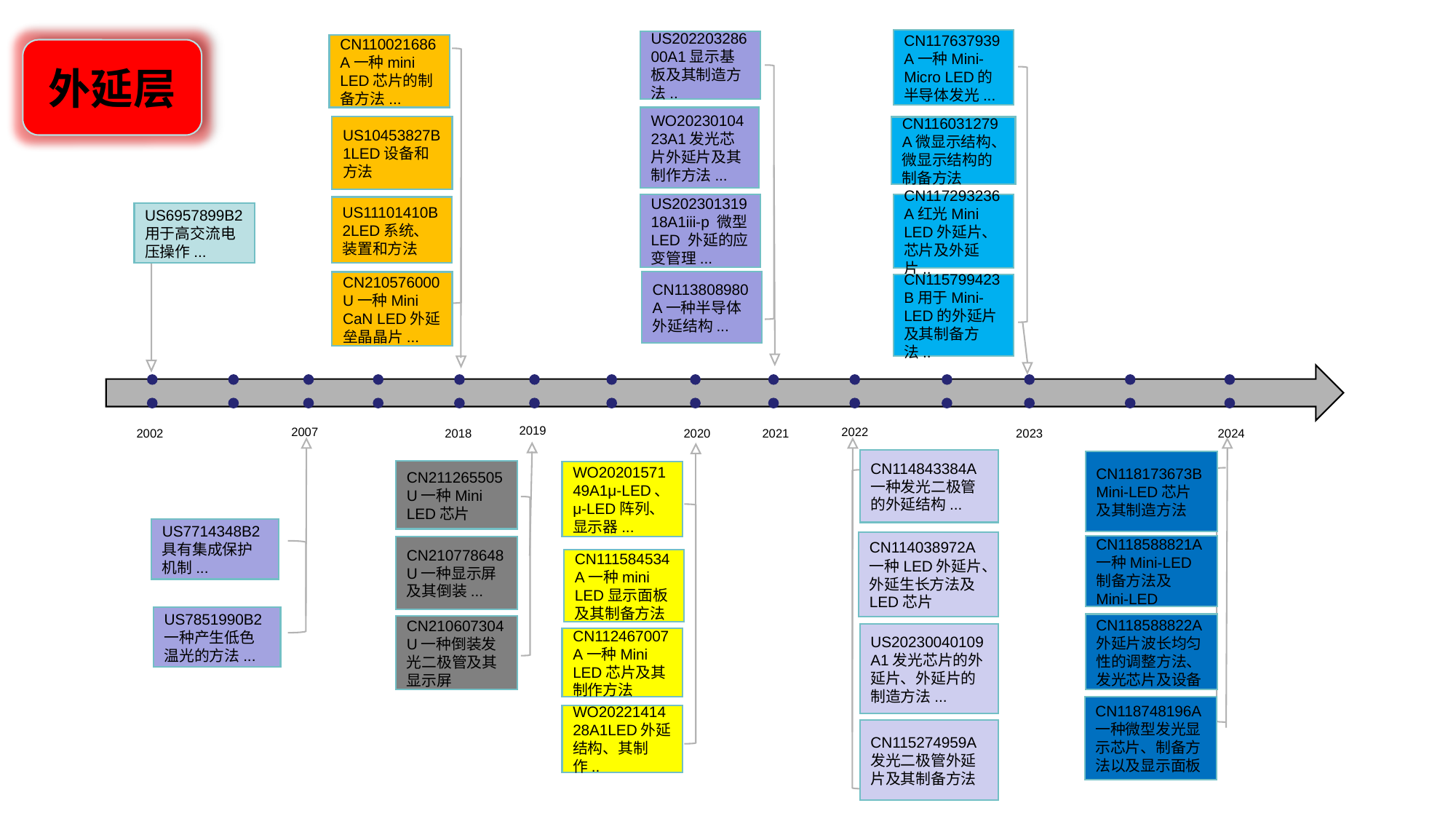

CN117637939A一种Mini-Micro LED的半导体发光...
US20220328600A1显示基板及其制造方法..
CN110021686A一种mini LED芯片的制备方法...
外延层

WO2023010423A1发光芯片外延片及其制作方法...
US10453827B1LED设备和方法
CN116031279A微显示结构、微显示结构的制备方法
US20230131918A1iii-p 微型 LED 外延的应变管理...
CN117293236A红光Mini LED外延片、芯片及外延片..
US11101410B2LED系统、装置和方法
US6957899B2
用于高交流电压操作...
CN113808980A一种半导体外延结构...
CN210576000U一种Mini CaN LED外延垒晶晶片...
CN115799423B用于Mini-LED的外延片及其制备方法..

2019
2007
2022
2002
2018
2020
2021
2023
2024

CN114843384A一种发光二极管的外延结构...
CN118173673BMini-LED芯片及其制造方法
CN211265505U一种Mini LED芯片
WO2020157149A1μ-LED、μ-LED阵列、显示器...

US7714348B2具有集成保护机制...
CN114038972A一种LED外延片、外延生长方法及LED芯片
CN118588821A一种Mini-LED制备方法及Mini-LED
CN210778648U一种显示屏及其倒装...

CN111584534A一种mini LED显示面板及其制备方法
US7851990B2一种产生低色温光的方法...
CN118588822A外延片波长均匀性的调整方法、发光芯片及设备
CN210607304U一种倒装发光二极管及其显示屏
US20230040109A1发光芯片的外延片、外延片的制造方法...
CN112467007A一种Mini LED芯片及其制作方法
CN118748196A一种微型发光显示芯片、制备方法以及显示面板
WO2022141428A1LED外延结构、其制作..
CN115274959A发光二极管外延片及其制备方法